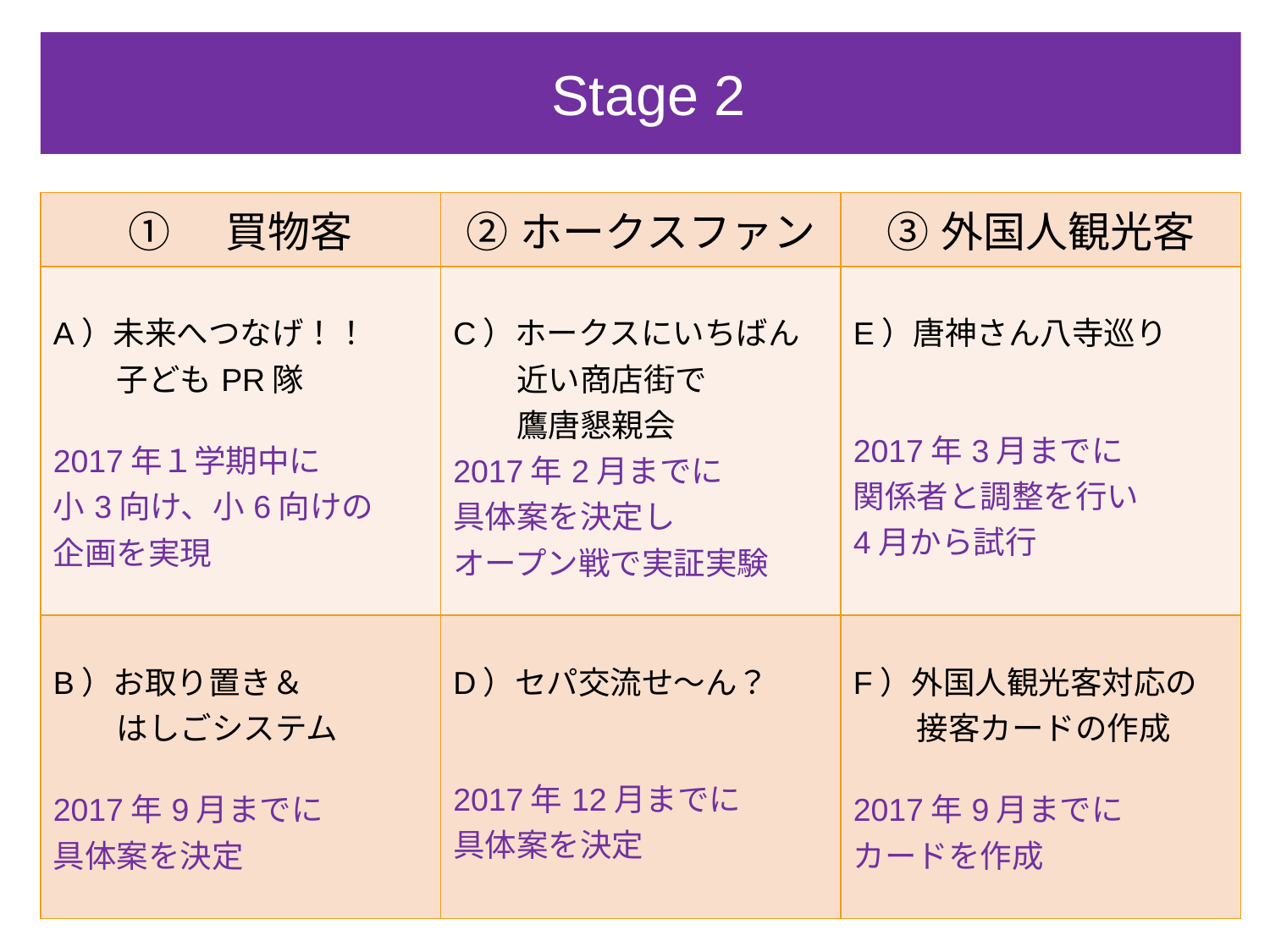

Stage 2
| ①　買物客 | ②ホークスファン | ③外国人観光客 |
| --- | --- | --- |
| A）未来へつなげ！！ 　　子どもPR隊 2017年１学期中に 小3向け、小6向けの 企画を実現 | C）ホークスにいちばん 　　近い商店街で 　　鷹唐懇親会 2017年2月までに 具体案を決定し オープン戦で実証実験 | E）唐神さん八寺巡り 2017年3月までに 関係者と調整を行い 4月から試行 |
| B）お取り置き＆ 　　はしごシステム 2017年9月までに 具体案を決定 | D）セパ交流せ～ん？ 2017年12月までに 具体案を決定 | F）外国人観光客対応の 　　接客カードの作成 2017年9月までに カードを作成 |